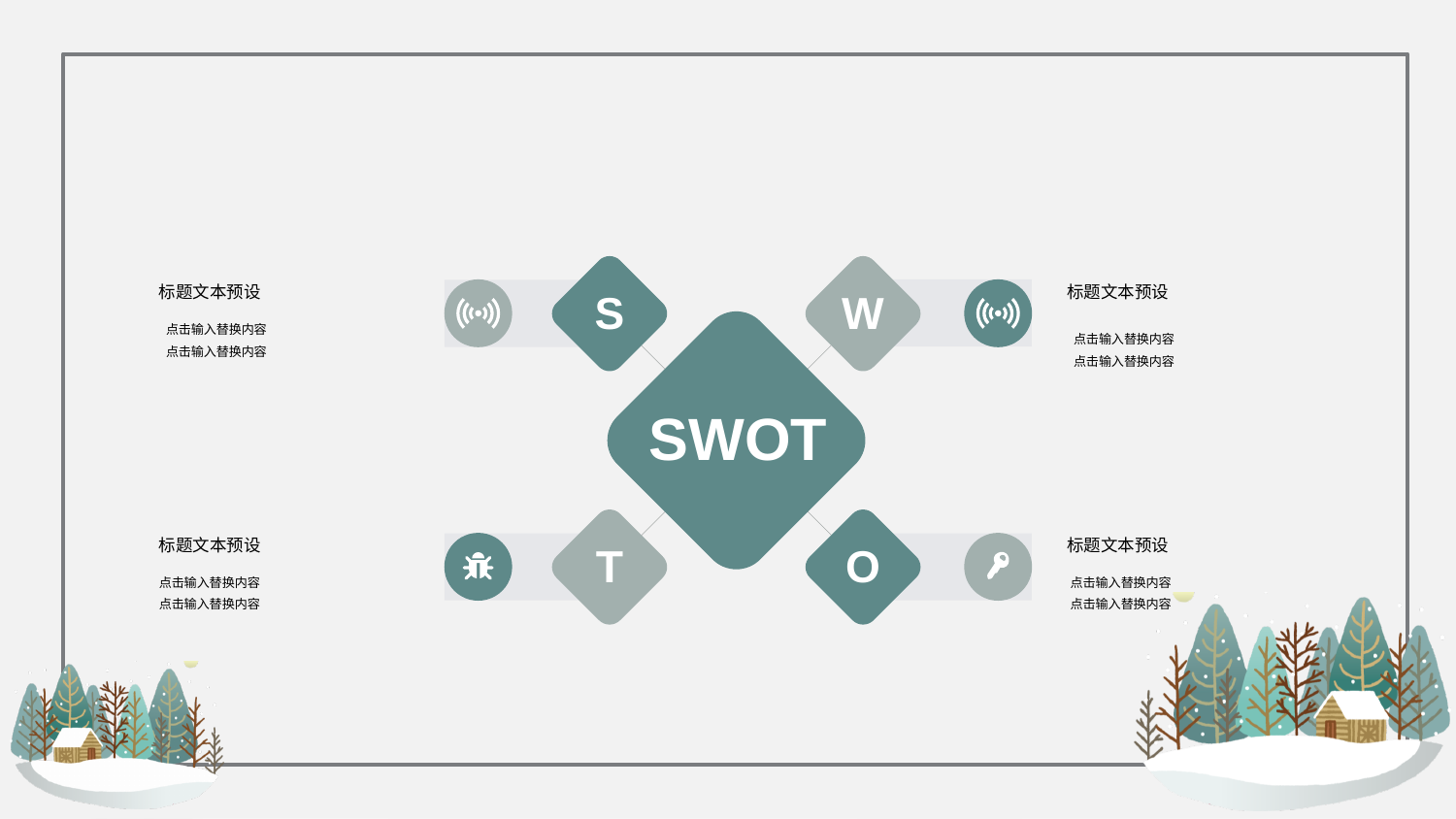

S

W
标题文本预设
标题文本预设

点击输入替换内容
点击输入替换内容
点击输入替换内容
点击输入替换内容

SWOT

O

T
标题文本预设
标题文本预设

点击输入替换内容
点击输入替换内容
点击输入替换内容
点击输入替换内容